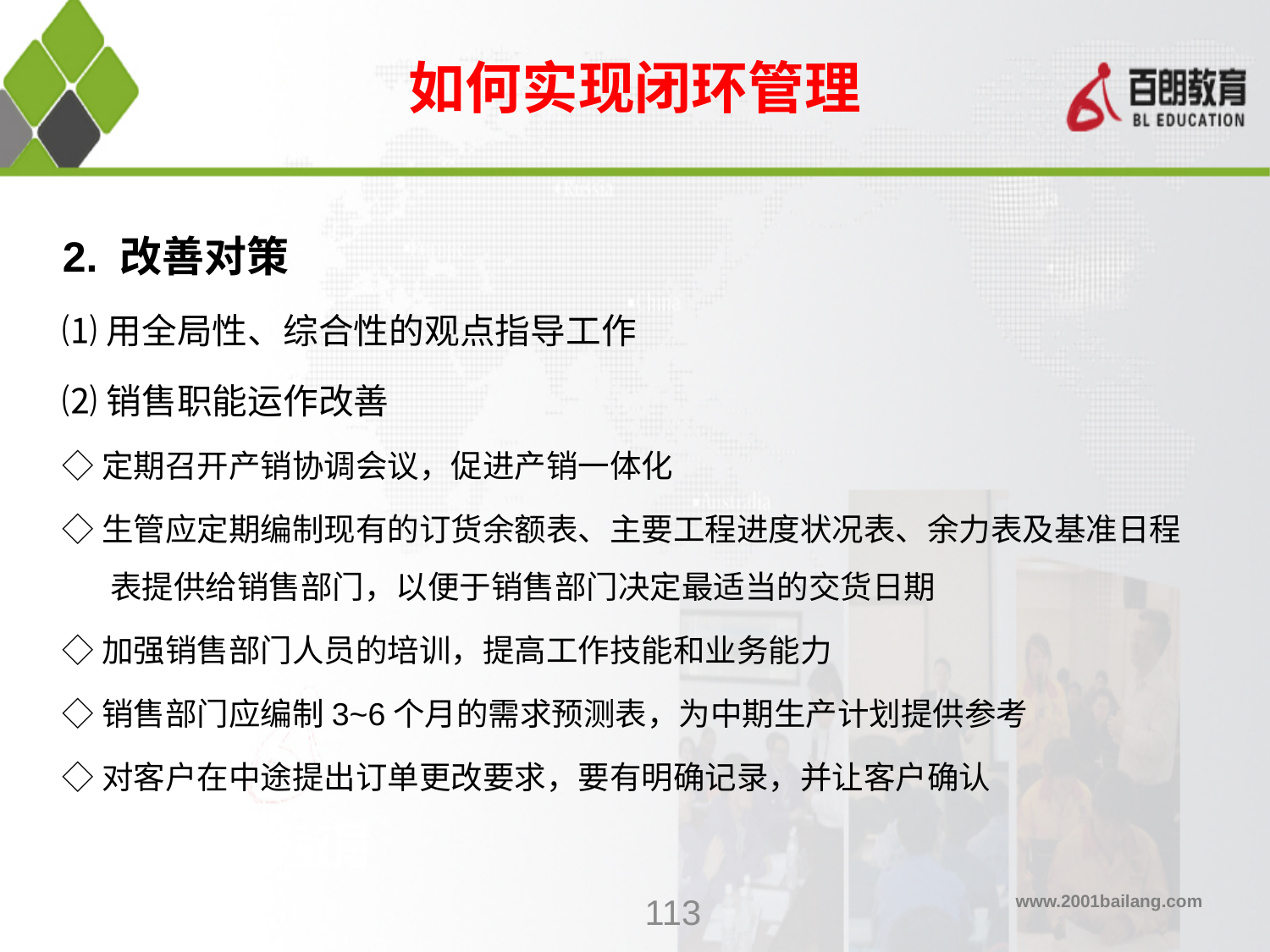

如何实现闭环管理
# 2. 改善对策
⑴用全局性、综合性的观点指导工作
⑵销售职能运作改善
◇定期召开产销协调会议，促进产销一体化
◇生管应定期编制现有的订货余额表、主要工程进度状况表、余力表及基准日程表提供给销售部门，以便于销售部门决定最适当的交货日期
◇加强销售部门人员的培训，提高工作技能和业务能力
◇销售部门应编制3~6个月的需求预测表，为中期生产计划提供参考
◇对客户在中途提出订单更改要求，要有明确记录，并让客户确认
113